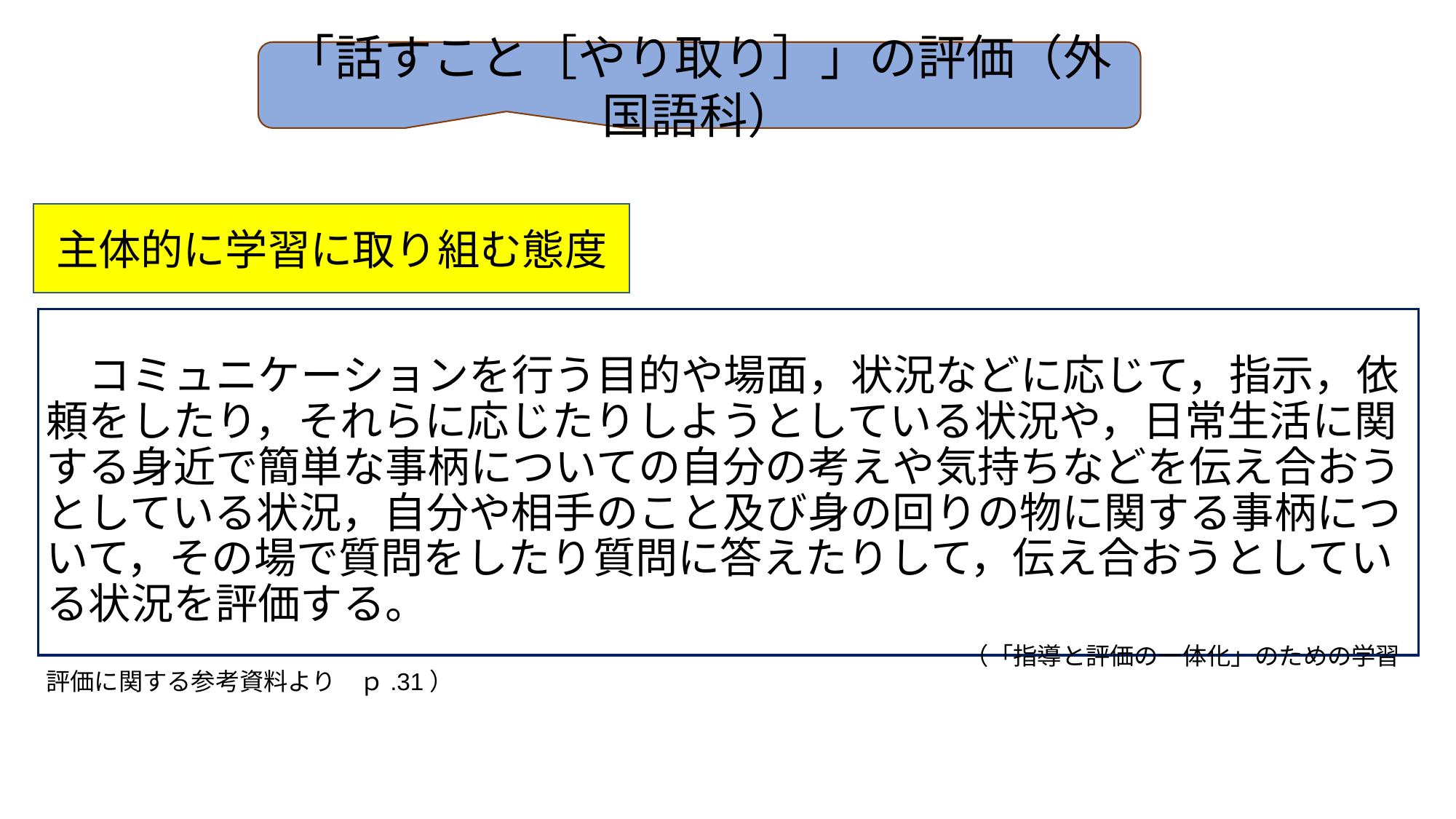

「話すこと［やり取り］」の評価（外国語科）

　コミュニケーションを行う目的や場面，状況などに応じて，指示，依頼をしたり，それらに応じたりしようとしている状況や，日常生活に関する身近で簡単な事柄についての自分の考えや気持ちなどを伝え合おうとしている状況，自分や相手のこと及び身の回りの物に関する事柄について，その場で質問をしたり質問に答えたりして，伝え合おうとしている状況を評価する。
　　　　　　　　　　　　　　　　　　　　　　　　　　　　　　　　　　　　　　（「指導と評価の一体化」のための学習評価に関する参考資料より　ｐ.31）
主体的に学習に取り組む態度